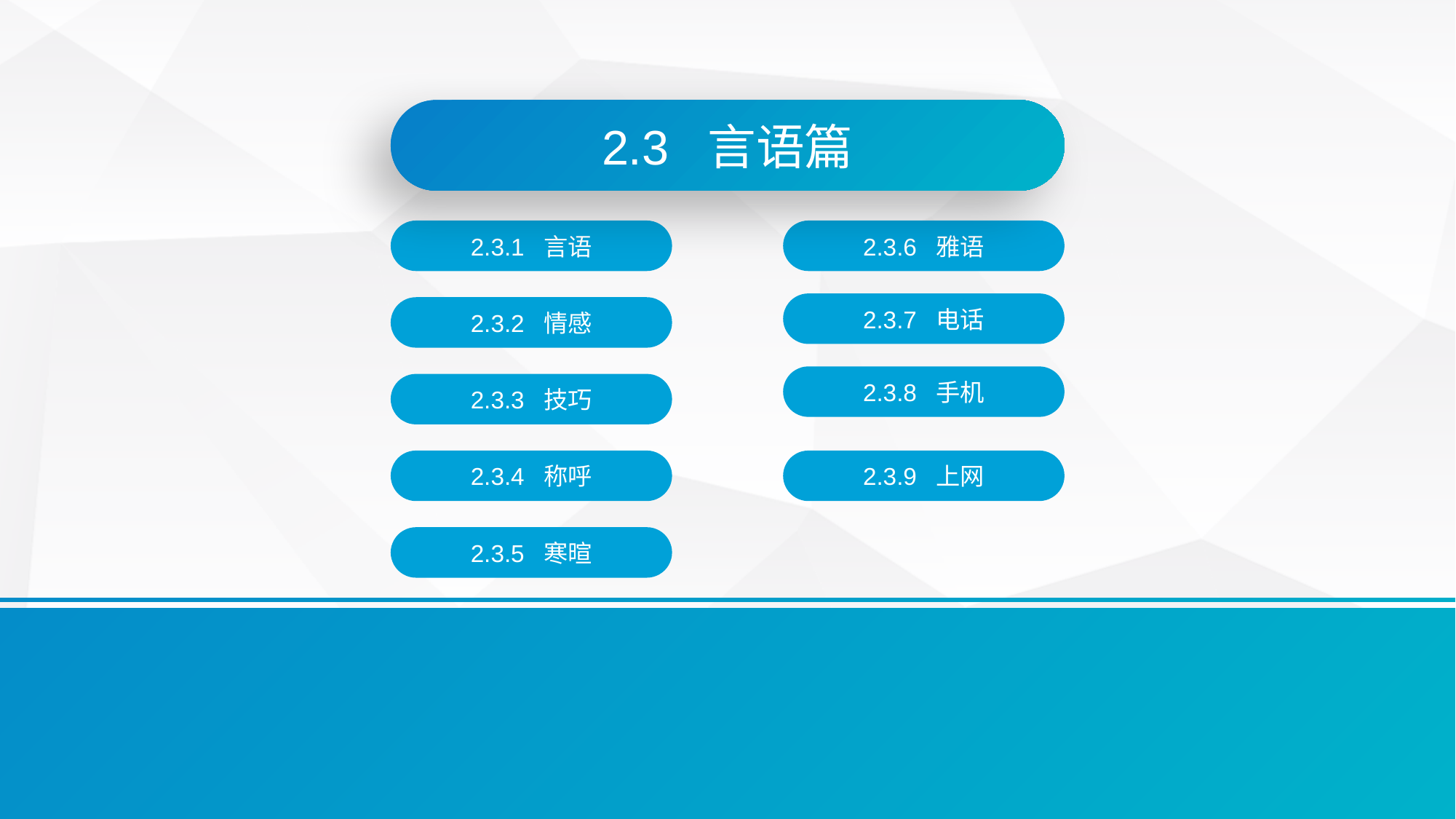

2.3  言语篇
2.3.1  言语
2.3.6  雅语
2.3.7  电话
2.3.2  情感
2.3.8  手机
2.3.3  技巧
2.3.4  称呼
2.3.9  上网
2.3.5  寒暄